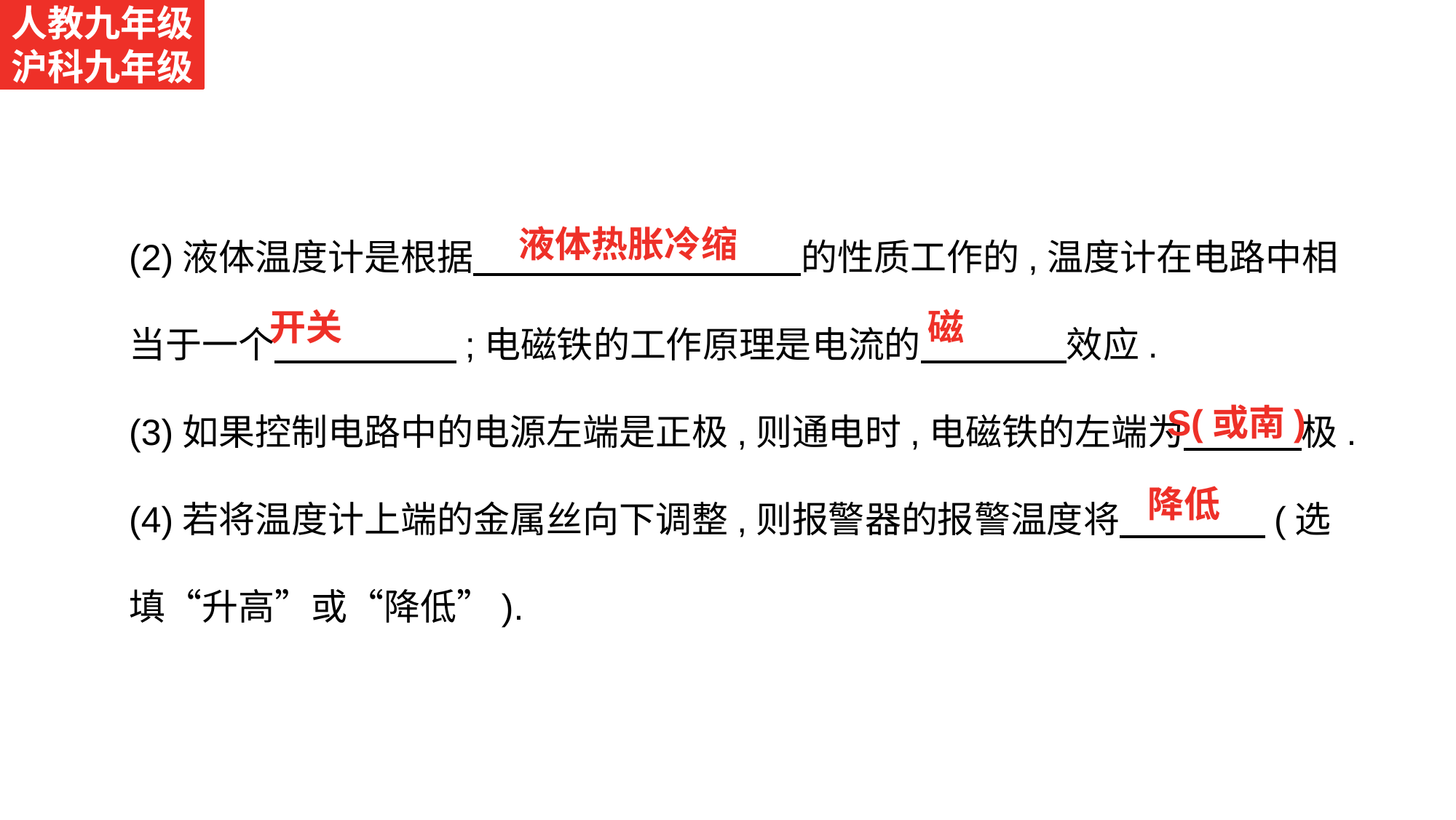

人教九年级
沪科九年级
(2)液体温度计是根据　　　　　　　　　的性质工作的,温度计在电路中相当于一个　　　　　;电磁铁的工作原理是电流的　　　　效应.
(3)如果控制电路中的电源左端是正极,则通电时,电磁铁的左端为　 　　极.
(4)若将温度计上端的金属丝向下调整,则报警器的报警温度将　　　　(选填“升高”或“降低”).
液体热胀冷缩
开关
磁
S(或南)
降低